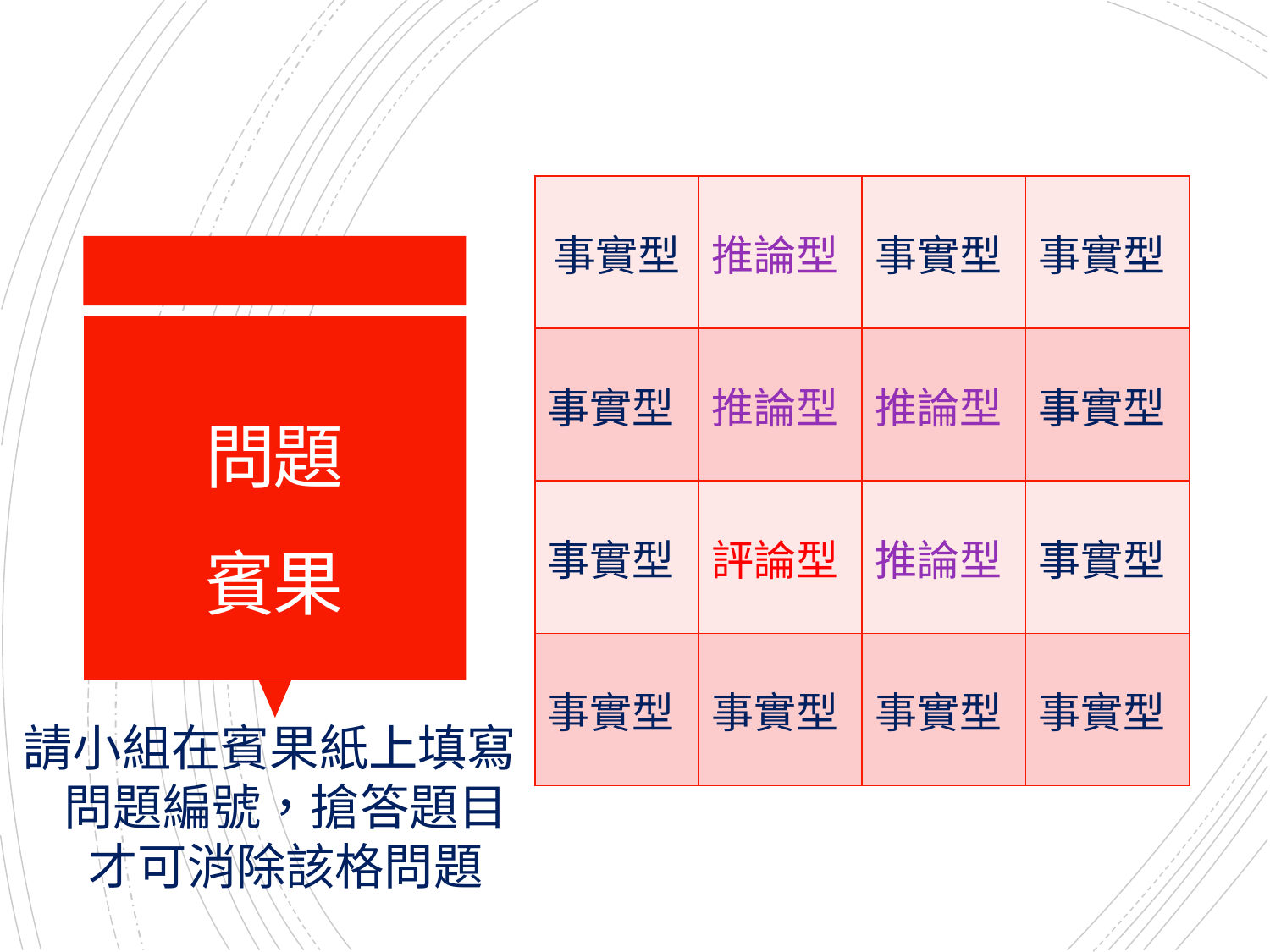

| 事實型 | 推論型 | 事實型 | 事實型 |
| --- | --- | --- | --- |
| 事實型 | 推論型 | 推論型 | 事實型 |
| 事實型 | 評論型 | 推論型 | 事實型 |
| 事實型 | 事實型 | 事實型 | 事實型 |
# 問題 賓果
請小組在賓果紙上填寫問題編號，搶答題目才可消除該格問題